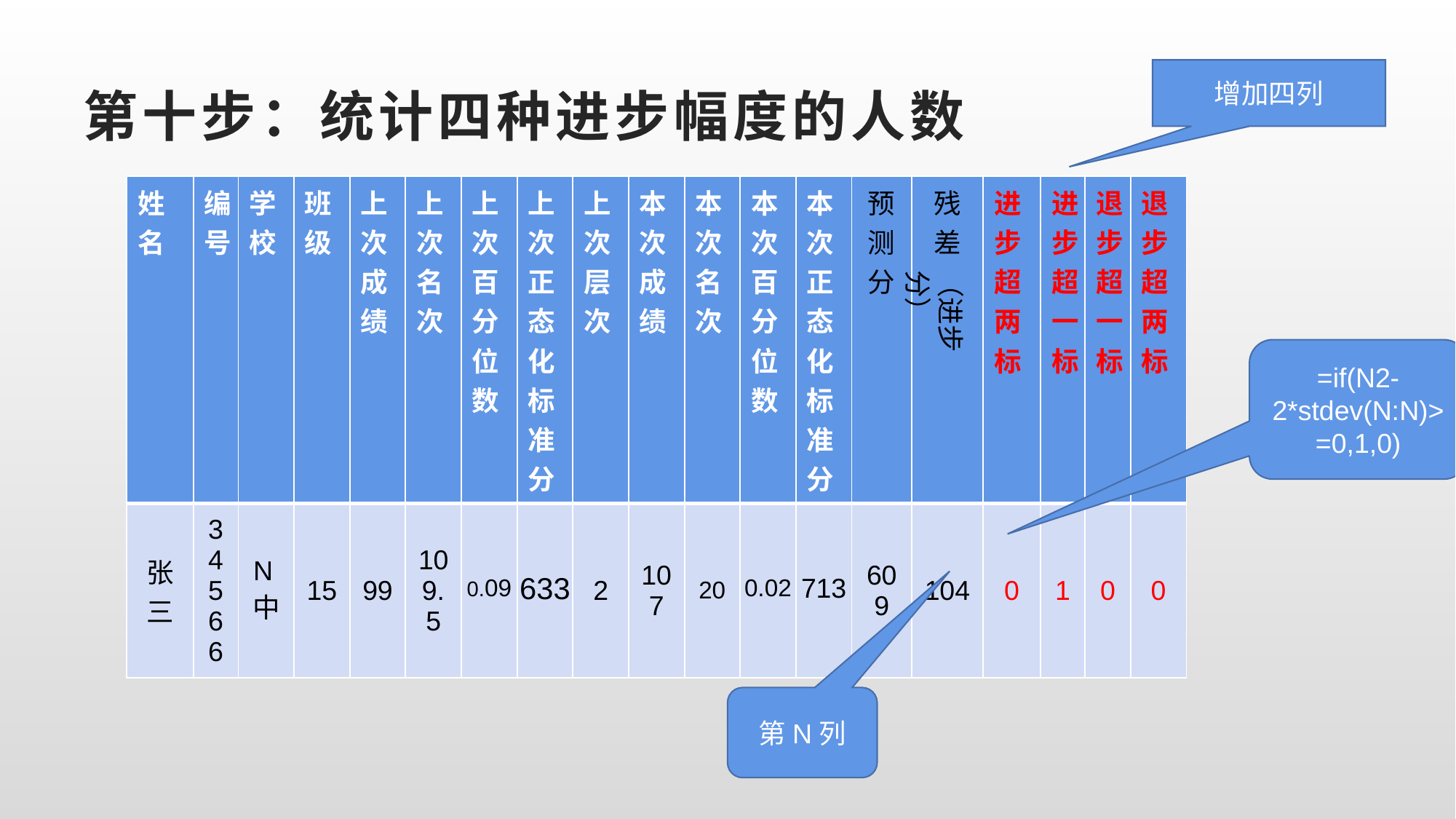

增加四列
# 第十步：统计四种进步幅度的人数
| 姓名 | 编号 | 学校 | 班级 | 上次成绩 | 上次名次 | 上次百分位数 | 上次正态化标准分 | 上次层次 | 本次成绩 | 本次名次 | 本次百分位数 | 本次正态化标准分 | 预测分 | 残差 | 进步超两标 | 进步超一标 | 退步超一标 | 退步超两标 |
| --- | --- | --- | --- | --- | --- | --- | --- | --- | --- | --- | --- | --- | --- | --- | --- | --- | --- | --- |
| 张三 | 34566 | N中 | 15 | 99 | 109.5 | 0.09 | 633 | 2 | 107 | 20 | 0.02 | 713 | 609 | 104 | 0 | 1 | 0 | 0 |
（进步分）
=if(N2-2*stdev(N:N)>=0,1,0)
第N列